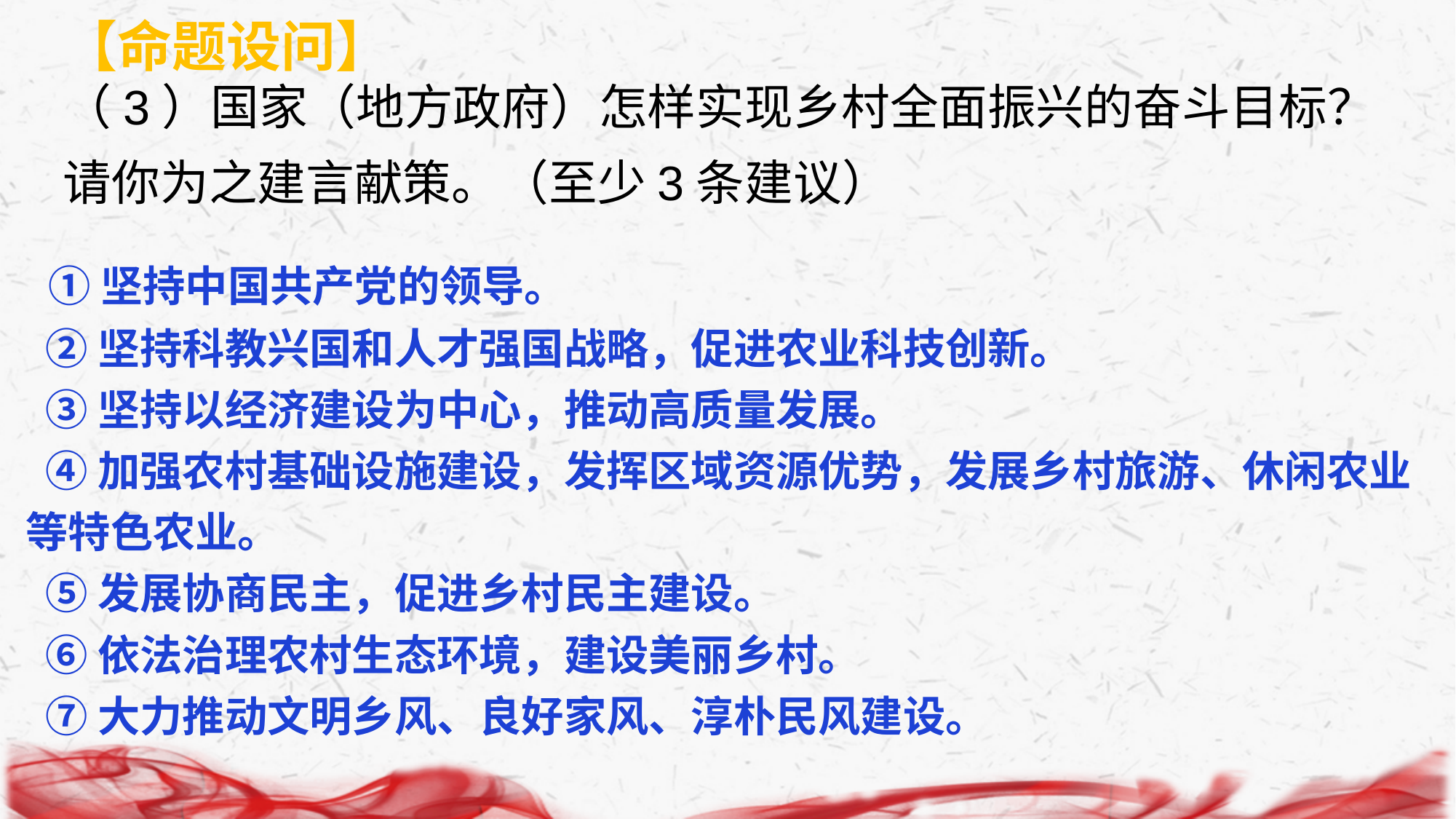

【命题设问】
（3）国家（地方政府）怎样实现乡村全面振兴的奋斗目标？请你为之建言献策。（至少3条建议）
  ①坚持中国共产党的领导。
  ②坚持科教兴国和人才强国战略，促进农业科技创新。
  ③坚持以经济建设为中心，推动高质量发展。
  ④加强农村基础设施建设，发挥区域资源优势，发展乡村旅游、休闲农业等特色农业。
  ⑤发展协商民主，促进乡村民主建设。
  ⑥依法治理农村生态环境，建设美丽乡村。
  ⑦大力推动文明乡风、良好家风、淳朴民风建设。